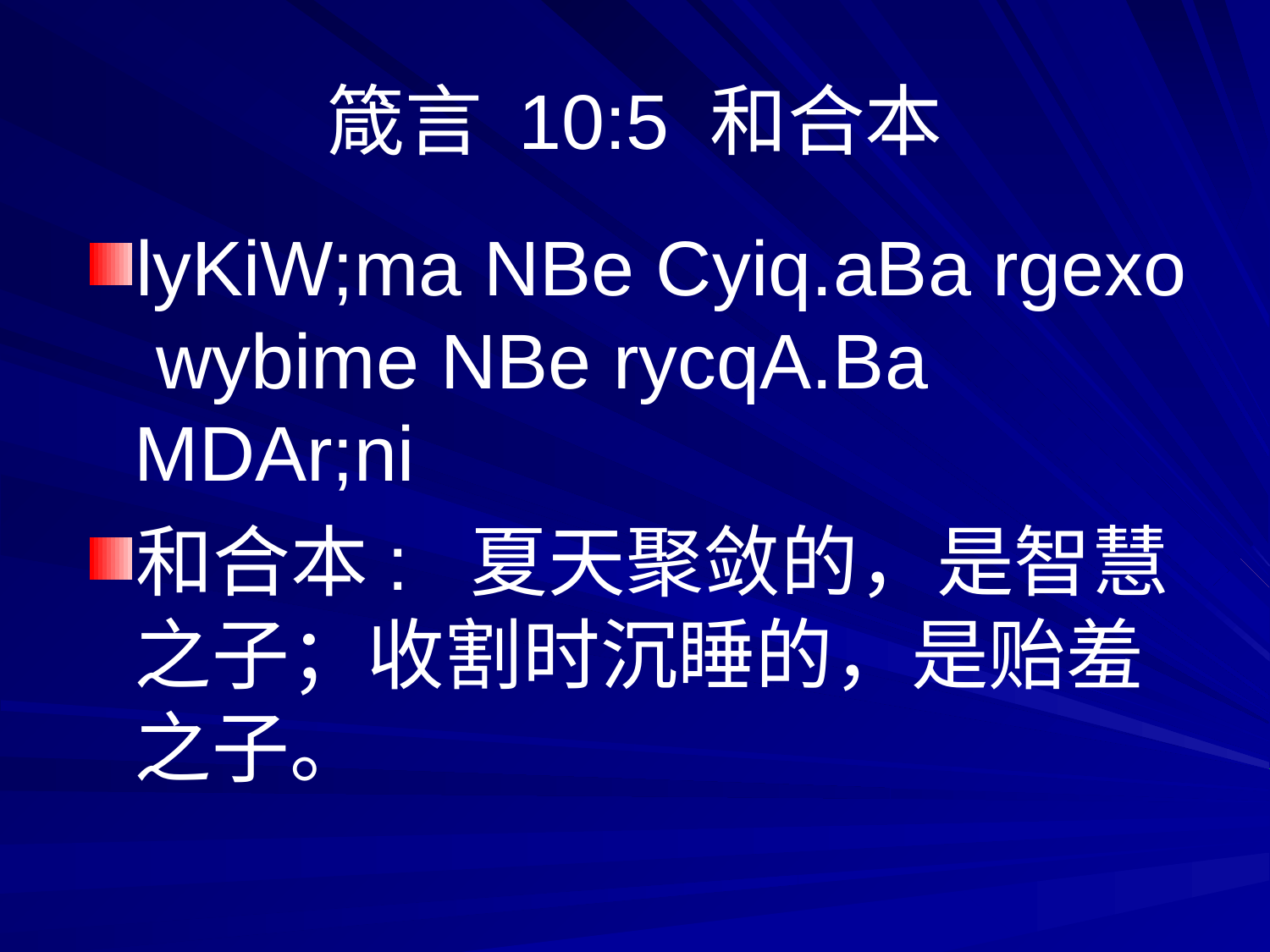

# 箴言 10:5 和合本
lyKiW;ma NBe Cyiq.aBa rgexo
 wybime NBe rycqA.Ba MDAr;ni
和合本:  夏天聚敛的，是智慧之子；收割时沉睡的，是贻羞之子。